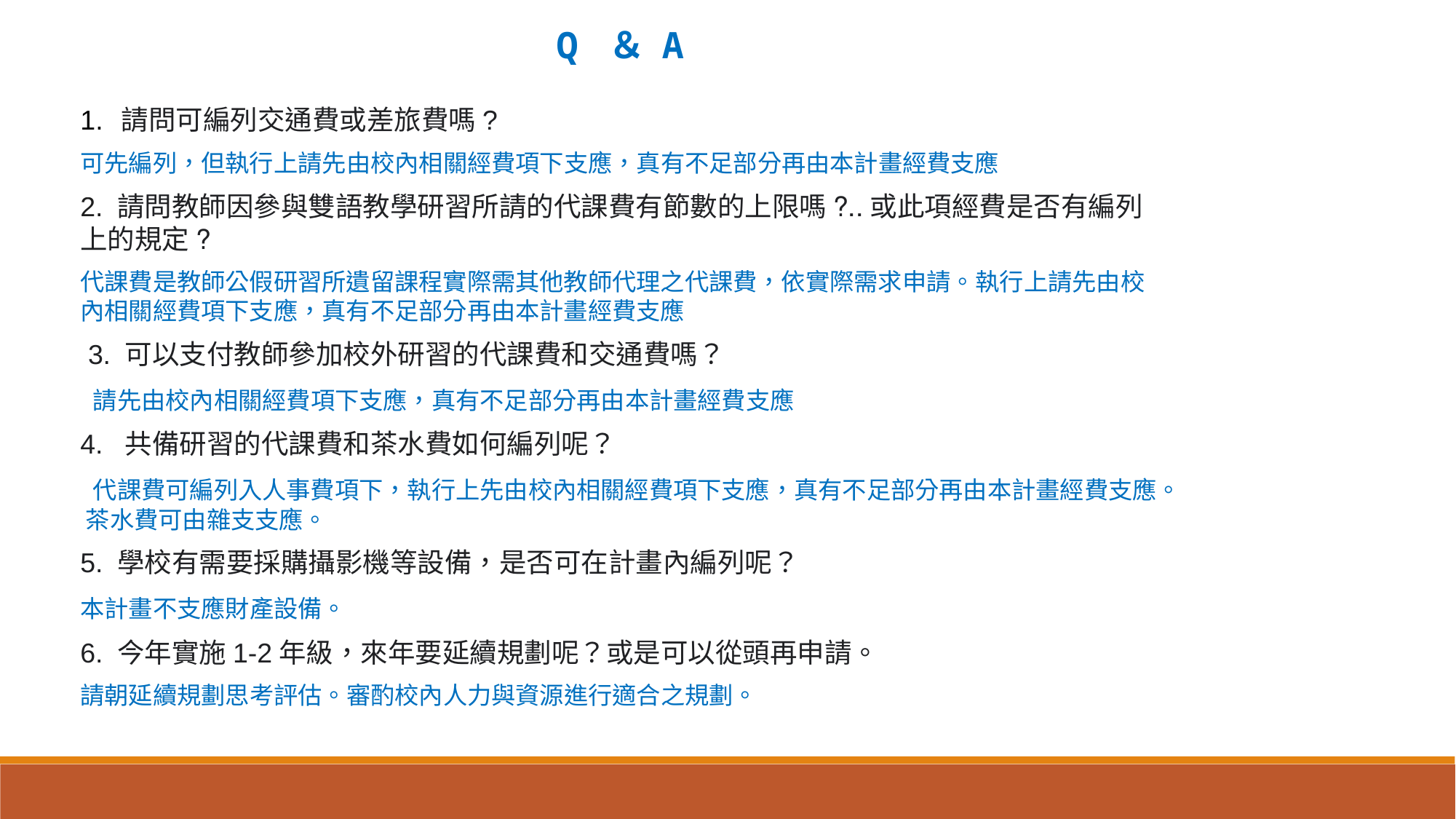

Q ＆ A
請問可編列交通費或差旅費嗎?
可先編列，但執行上請先由校內相關經費項下支應，真有不足部分再由本計畫經費支應
2. 請問教師因參與雙語教學研習所請的代課費有節數的上限嗎?..或此項經費是否有編列上的規定?
代課費是教師公假研習所遺留課程實際需其他教師代理之代課費，依實際需求申請。執行上請先由校內相關經費項下支應，真有不足部分再由本計畫經費支應
 3. 可以支付教師參加校外研習的代課費和交通費嗎？
 請先由校內相關經費項下支應，真有不足部分再由本計畫經費支應
4.  共備研習的代課費和茶水費如何編列呢？
 代課費可編列入人事費項下，執行上先由校內相關經費項下支應，真有不足部分再由本計畫經費支應。 茶水費可由雜支支應。
5. 學校有需要採購攝影機等設備，是否可在計畫內編列呢？
本計畫不支應財產設備。
6. 今年實施1-2年級，來年要延續規劃呢？或是可以從頭再申請。
請朝延續規劃思考評估。審酌校內人力與資源進行適合之規劃。